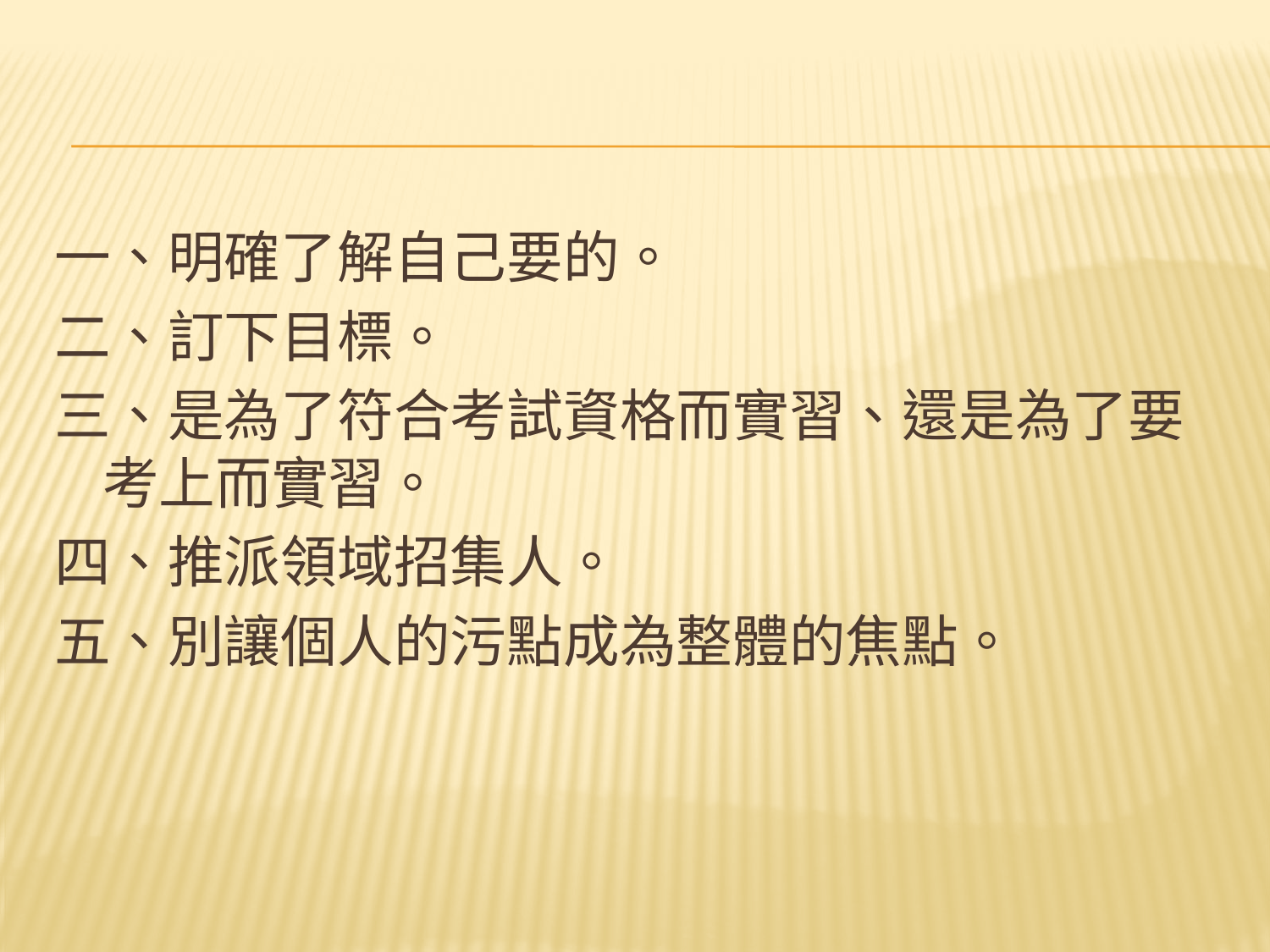

#
一、明確了解自己要的。
二、訂下目標。
三、是為了符合考試資格而實習、還是為了要考上而實習。
四、推派領域招集人。
五、別讓個人的污點成為整體的焦點。